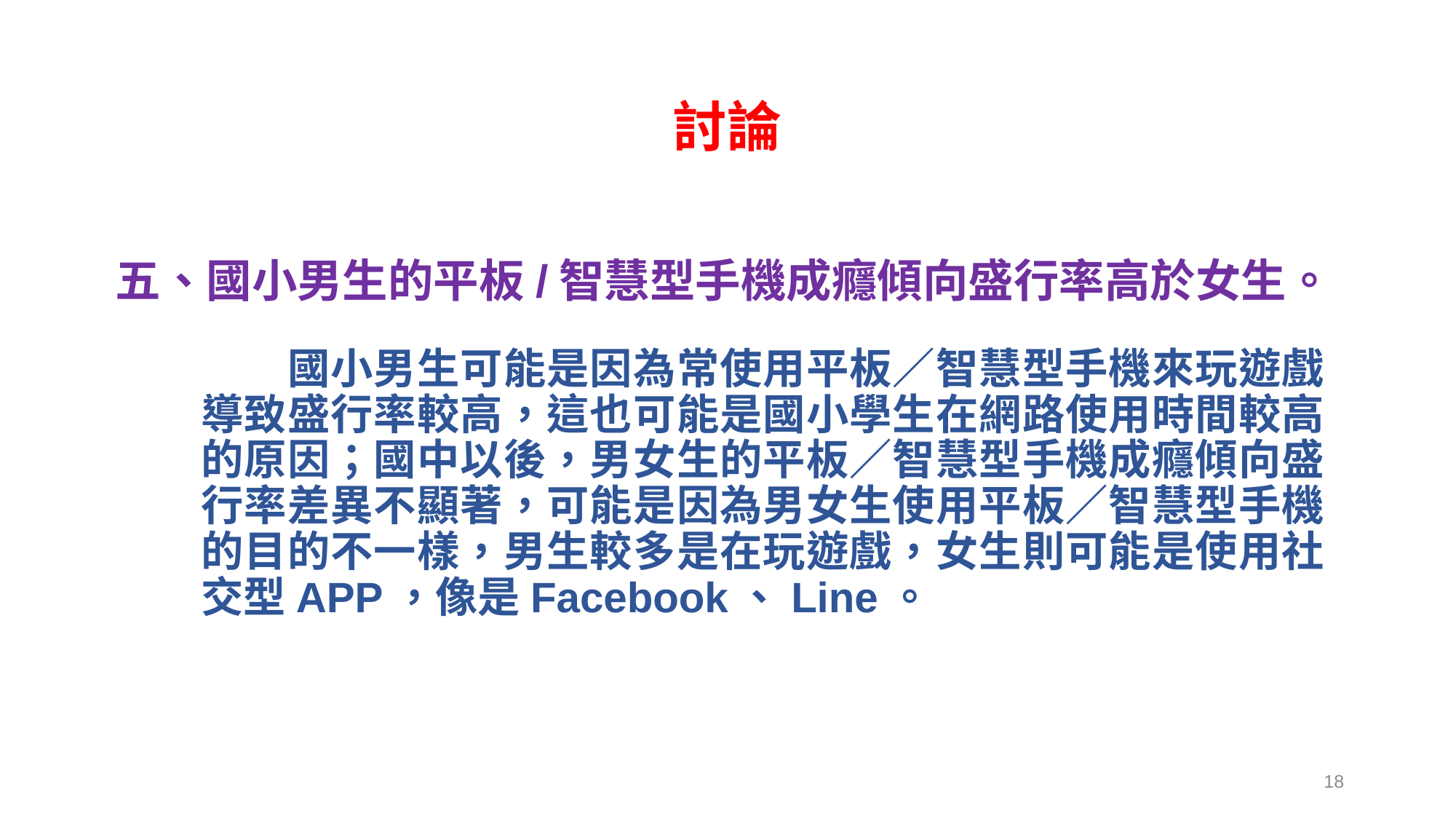

# 討論
五、國小男生的平板/智慧型手機成癮傾向盛行率高於女生。

　　國小男生可能是因為常使用平板／智慧型手機來玩遊戲導致盛行率較高，這也可能是國小學生在網路使用時間較高的原因；國中以後，男女生的平板／智慧型手機成癮傾向盛行率差異不顯著，可能是因為男女生使用平板／智慧型手機的目的不一樣，男生較多是在玩遊戲，女生則可能是使用社交型APP，像是Facebook、Line。
18